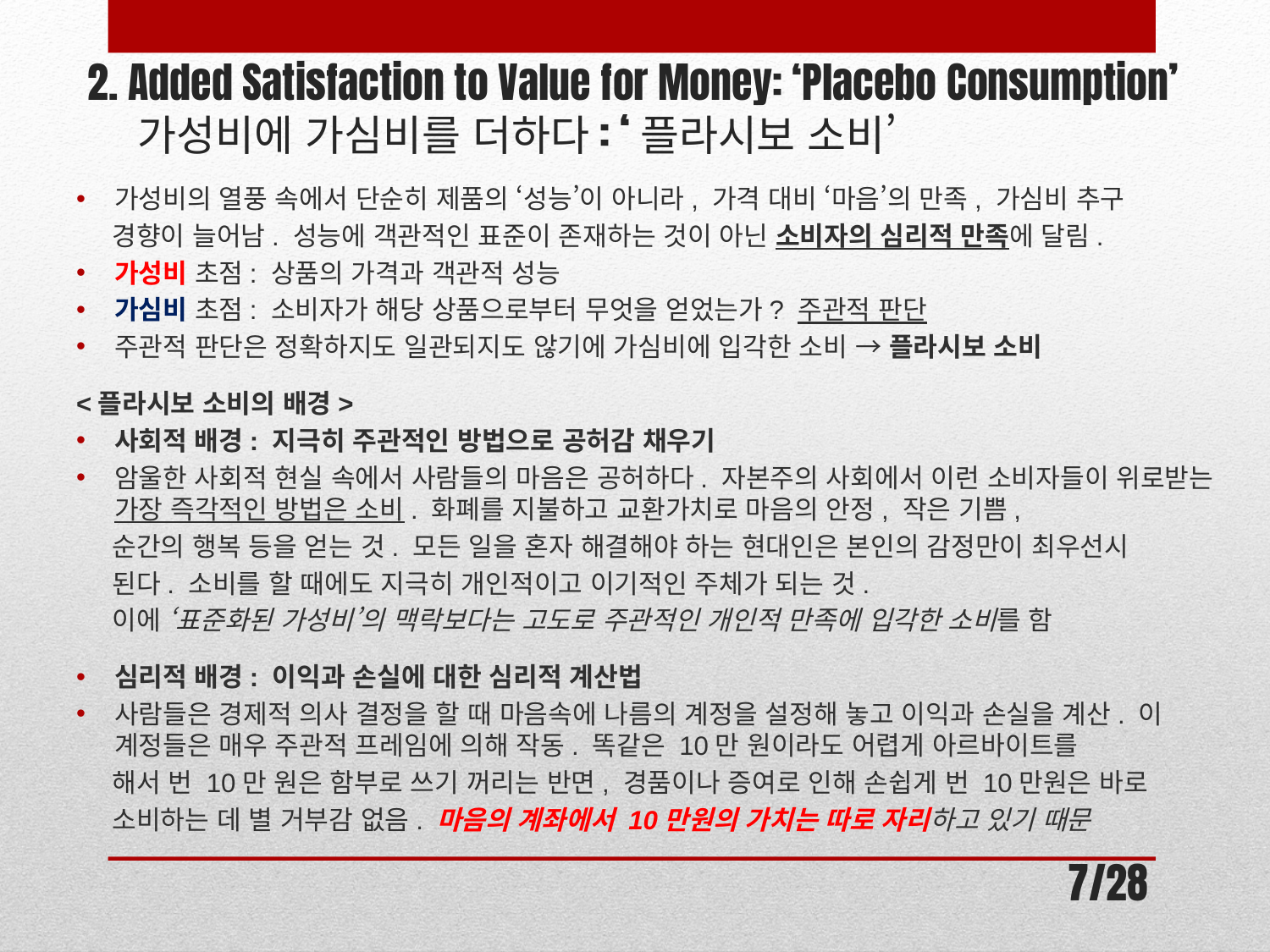

# 2. Added Satisfaction to Value for Money: ‘Placebo Consumption’ 가성비에 가심비를 더하다: ‘플라시보 소비’
가성비의 열풍 속에서 단순히 제품의 ‘성능’이 아니라, 가격 대비 ‘마음’의 만족, 가심비 추구
    경향이 늘어남. 성능에 객관적인 표준이 존재하는 것이 아닌 소비자의 심리적 만족에 달림.
가성비 초점: 상품의 가격과 객관적 성능
가심비 초점: 소비자가 해당 상품으로부터 무엇을 얻었는가? 주관적 판단
주관적 판단은 정확하지도 일관되지도 않기에 가심비에 입각한 소비 → 플라시보 소비

<플라시보 소비의 배경>
사회적 배경: 지극히 주관적인 방법으로 공허감 채우기
암울한 사회적 현실 속에서 사람들의 마음은 공허하다. 자본주의 사회에서 이런 소비자들이 위로받는 가장 즉각적인 방법은 소비. 화폐를 지불하고 교환가치로 마음의 안정, 작은 기쁨,
    순간의 행복 등을 얻는 것. 모든 일을 혼자 해결해야 하는 현대인은 본인의 감정만이 최우선시
    된다. 소비를 할 때에도 지극히 개인적이고 이기적인 주체가 되는 것.
    이에 ‘표준화된 가성비’의 맥락보다는 고도로 주관적인 개인적 만족에 입각한 소비를 함

심리적 배경: 이익과 손실에 대한 심리적 계산법
사람들은 경제적 의사 결정을 할 때 마음속에 나름의 계정을 설정해 놓고 이익과 손실을 계산. 이 계정들은 매우 주관적 프레임에 의해 작동. 똑같은 10만 원이라도 어렵게 아르바이트를
    해서 번 10만 원은 함부로 쓰기 꺼리는 반면, 경품이나 증여로 인해 손쉽게 번 10만원은 바로
    소비하는 데 별 거부감 없음. 마음의 계좌에서 10만원의 가치는 따로 자리하고 있기 때문

7/28